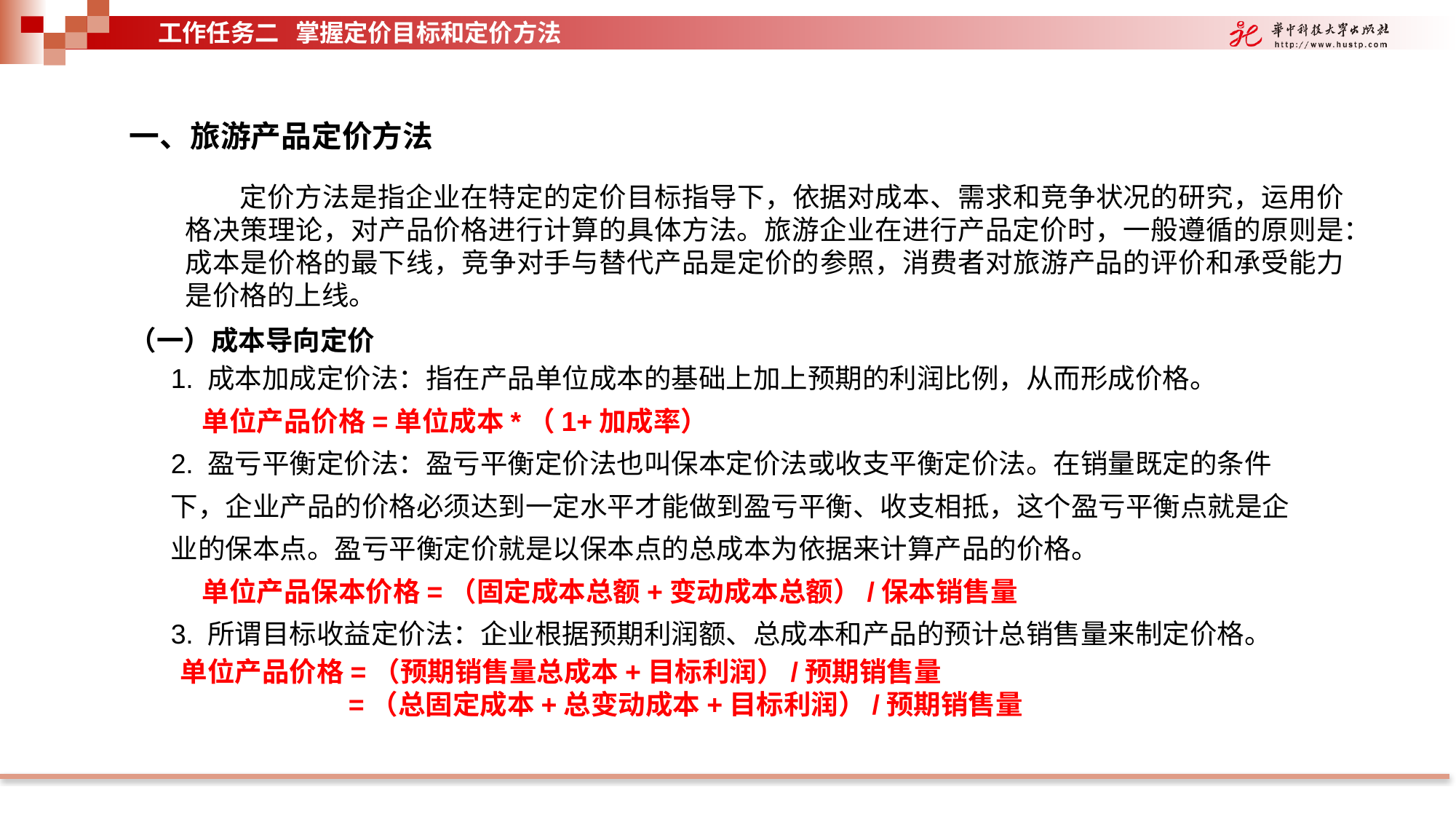

工作任务二   掌握定价目标和定价方法
一、旅游产品定价方法
定价方法是指企业在特定的定价目标指导下，依据对成本、需求和竞争状况的研究，运用价格决策理论，对产品价格进行计算的具体方法。旅游企业在进行产品定价时，一般遵循的原则是：成本是价格的最下线，竞争对手与替代产品是定价的参照，消费者对旅游产品的评价和承受能力是价格的上线。
（一）成本导向定价
1. 成本加成定价法：指在产品单位成本的基础上加上预期的利润比例，从而形成价格。
    单位产品价格=单位成本*（1+加成率）
2. 盈亏平衡定价法：盈亏平衡定价法也叫保本定价法或收支平衡定价法。在销量既定的条件下，企业产品的价格必须达到一定水平才能做到盈亏平衡、收支相抵，这个盈亏平衡点就是企业的保本点。盈亏平衡定价就是以保本点的总成本为依据来计算产品的价格。
    单位产品保本价格=（固定成本总额+变动成本总额）/保本销售量
3. 所谓目标收益定价法：企业根据预期利润额、总成本和产品的预计总销售量来制定价格。

单位产品价格=（预期销售量总成本+目标利润）/预期销售量
                      =（总固定成本+总变动成本+目标利润）/预期销售量